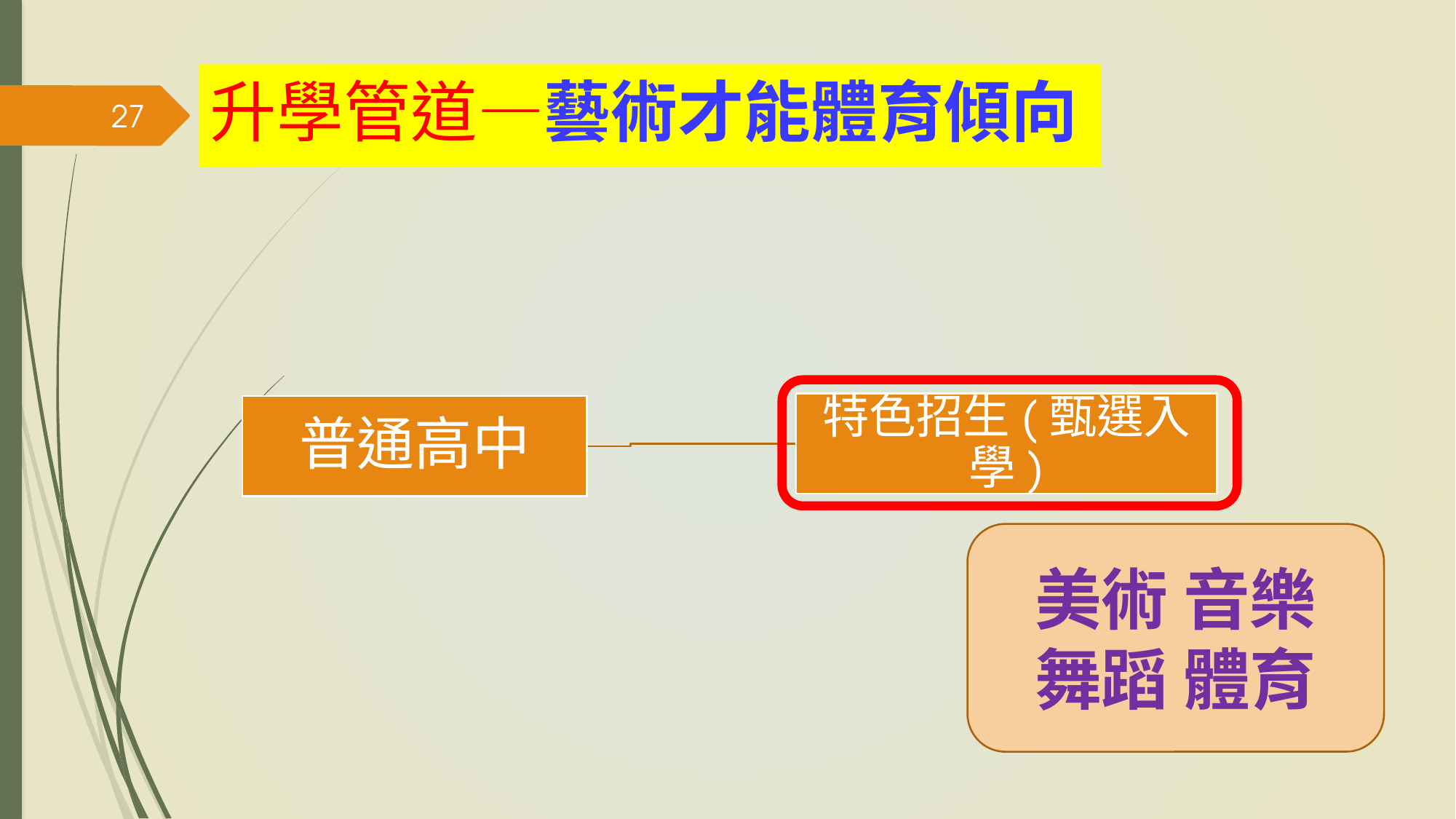

升學管道—藝術才能體育傾向
27

普通高中
特色招生(甄選入學)

美術 音樂
舞蹈 體育